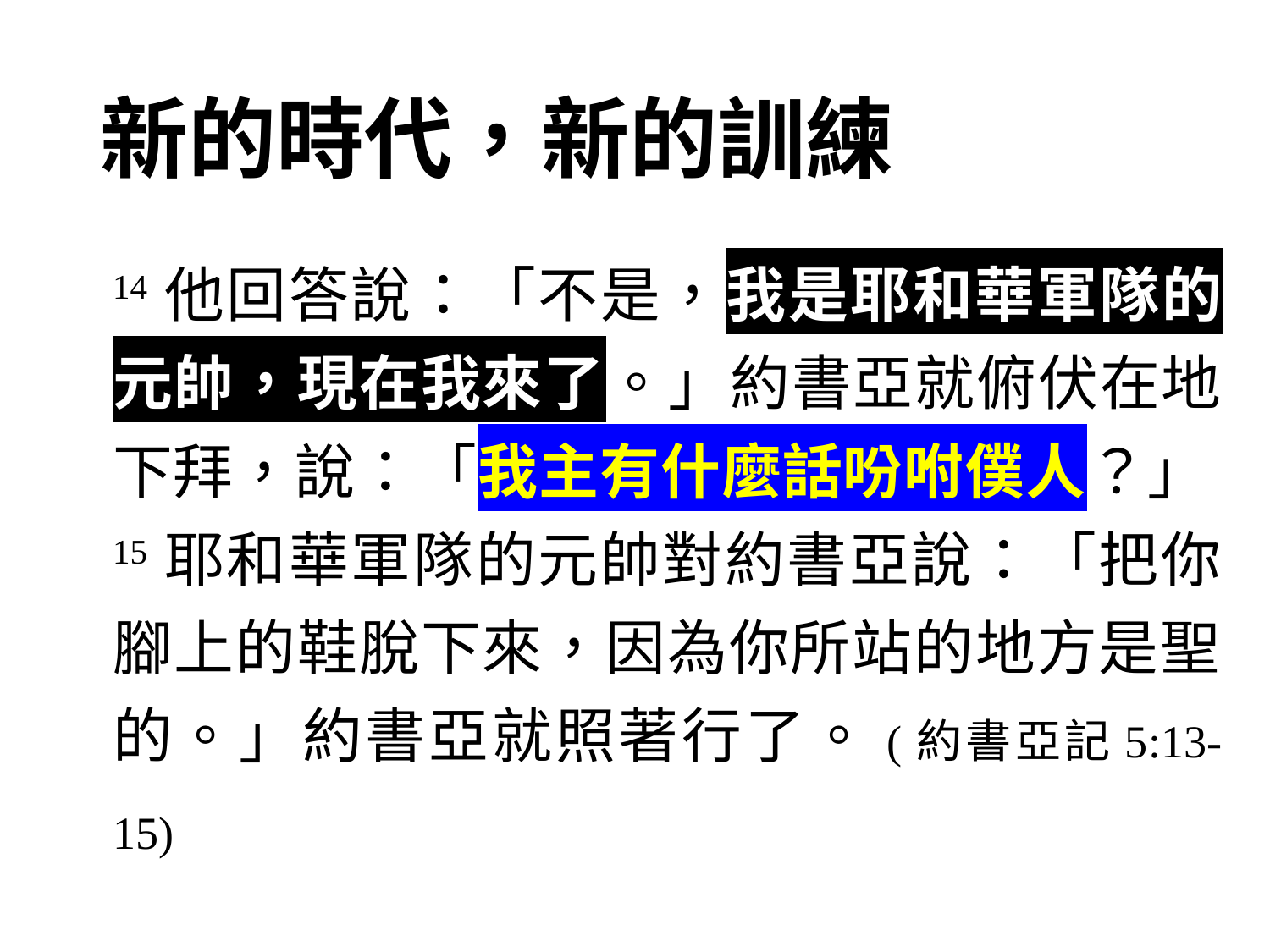

# 新的時代，新的訓練
14他回答說：「不是，我是耶和華軍隊的元帥，現在我來了。」約書亞就俯伏在地下拜，說：「我主有什麼話吩咐僕人？」15耶和華軍隊的元帥對約書亞說：「把你腳上的鞋脫下來，因為你所站的地方是聖的。」約書亞就照著行了。(約書亞記5:13-15)
3